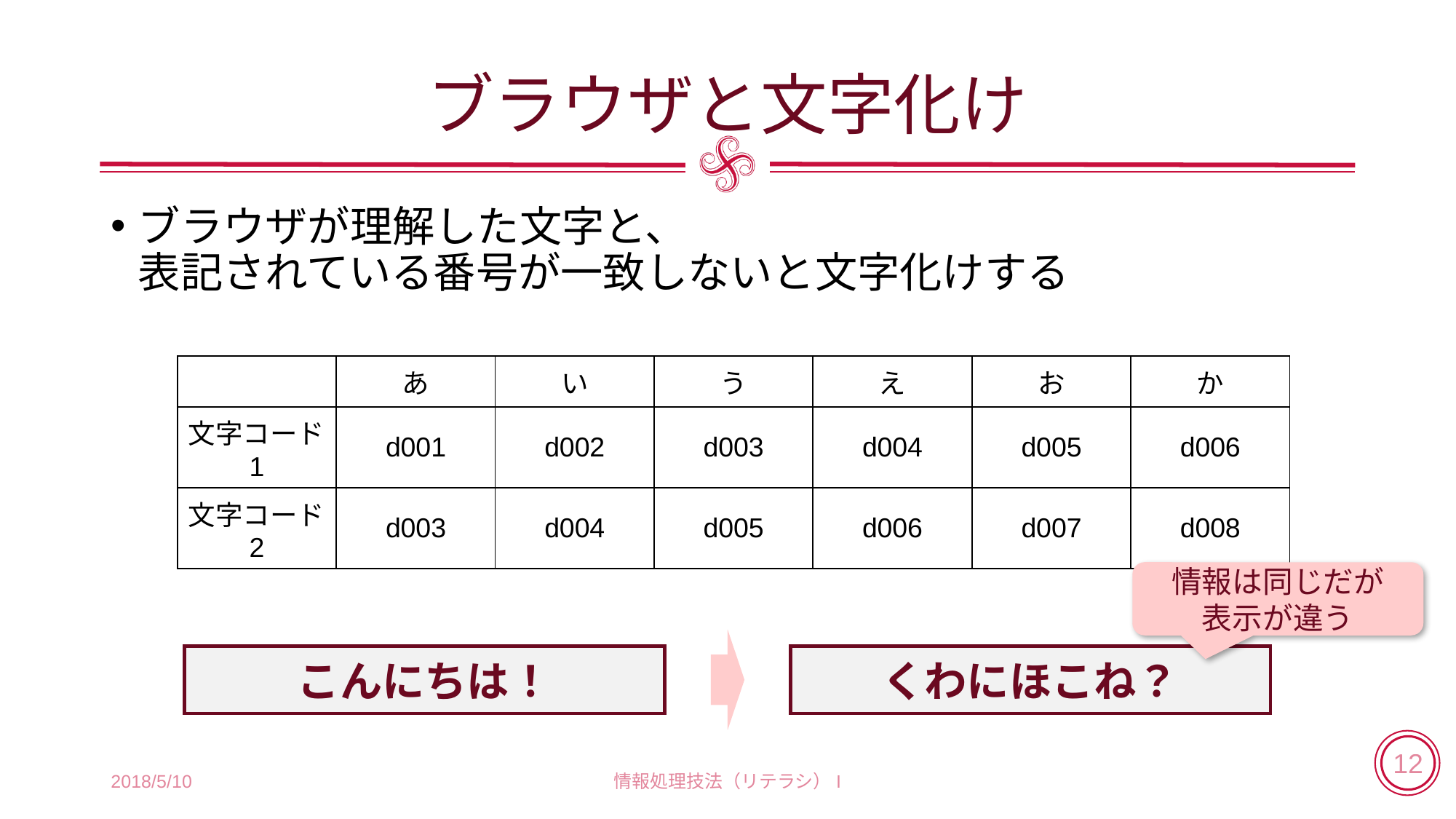

# ブラウザと文字化け
ブラウザが理解した文字と、
表記されている番号が一致しないと文字化けする
|  | あ | い | う | え | お | か |
| --- | --- | --- | --- | --- | --- | --- |
| 文字コード1 | d001 | d002 | d003 | d004 | d005 | d006 |
| 文字コード2 | d003 | d004 | d005 | d006 | d007 | d008 |
情報は同じだが
表示が違う

くわにほこね？
こんにちは！
2018/5/10
情報処理技法（リテラシ）I